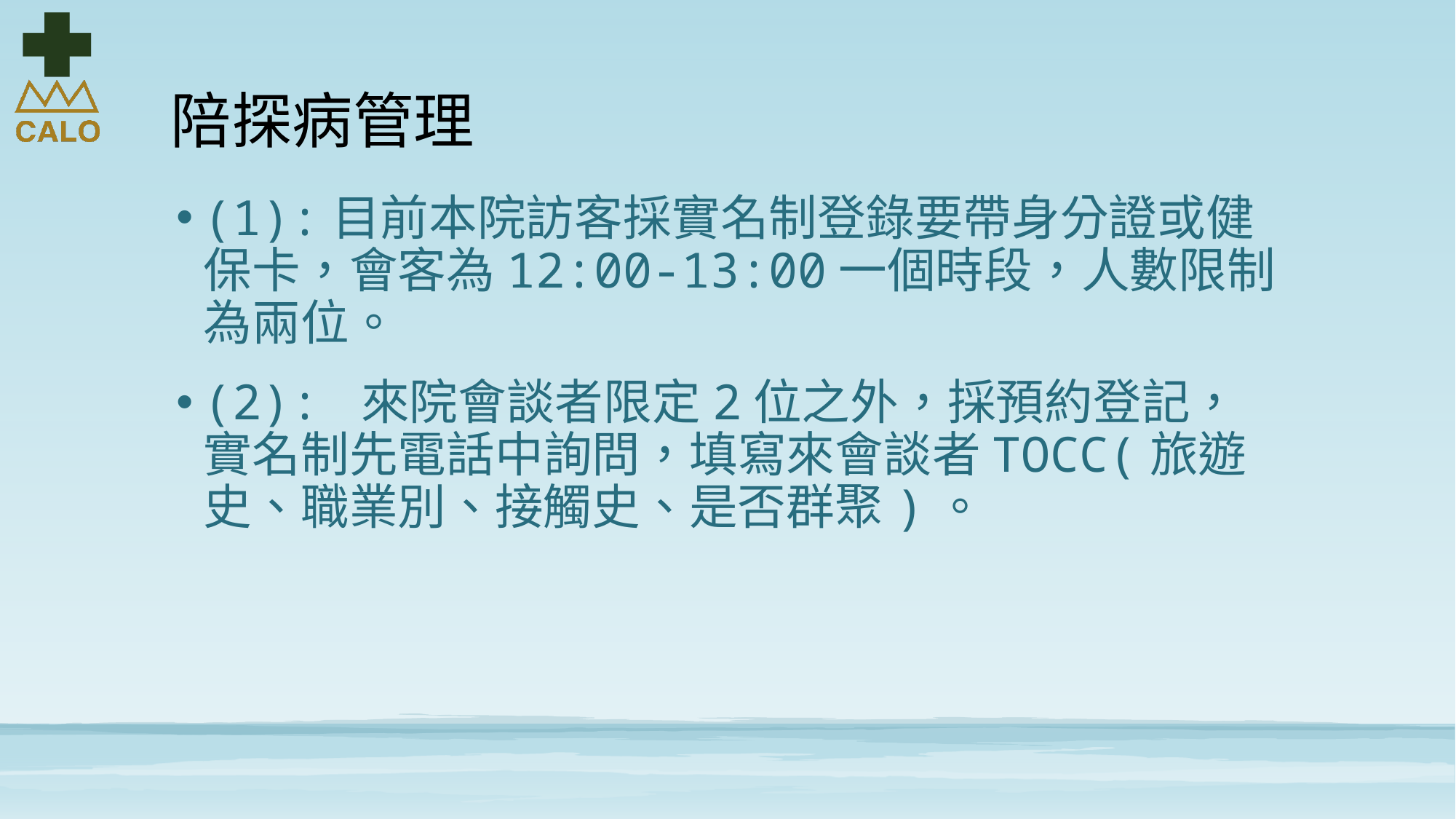

# 陪探病管理
(1):目前本院訪客採實名制登錄要帶身分證或健保卡，會客為12:00-13:00一個時段，人數限制為兩位。
(2): 來院會談者限定2位之外，採預約登記，實名制先電話中詢問，填寫來會談者TOCC(旅遊史、職業別、接觸史、是否群聚)。